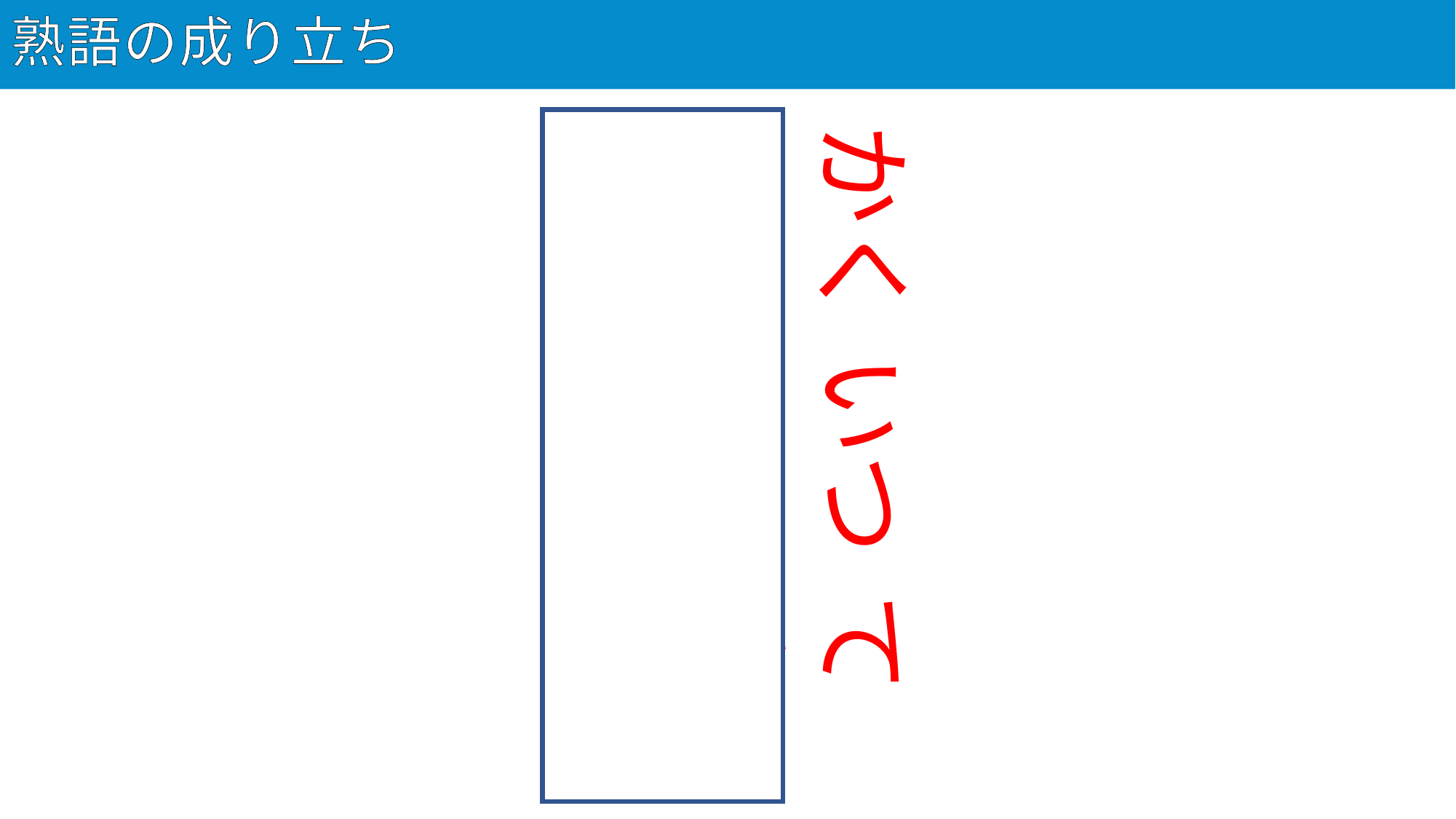

# 熟語の成り立ち
31
画一的

かく
いつ
てき